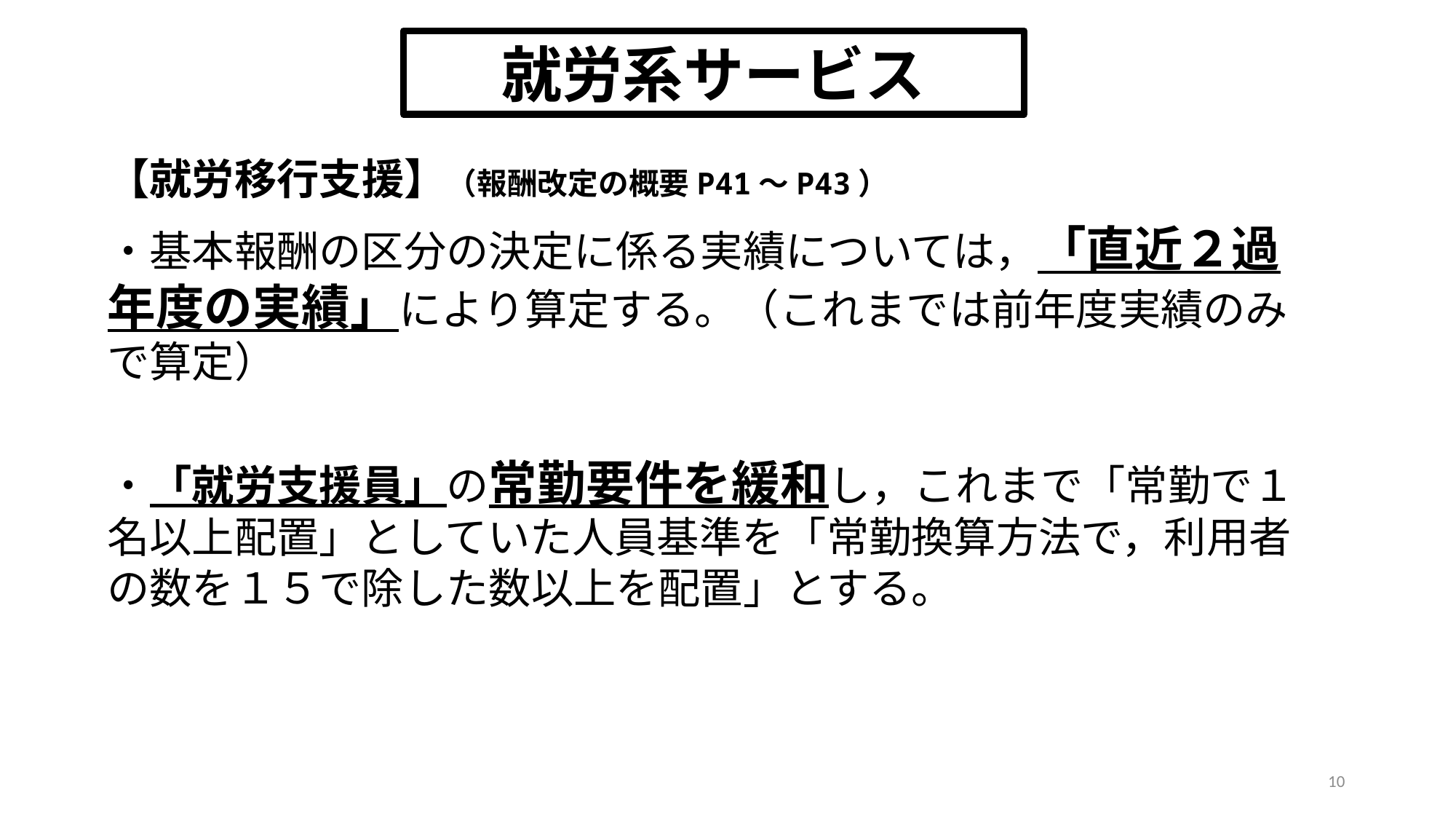

就労系サービス
【就労移行支援】（報酬改定の概要P41～P43）
・基本報酬の区分の決定に係る実績については，「直近２過年度の実績」により算定する。（これまでは前年度実績のみで算定）

・「就労支援員」の常勤要件を緩和し，これまで「常勤で１名以上配置」としていた人員基準を「常勤換算方法で，利用者の数を１５で除した数以上を配置」とする。

10